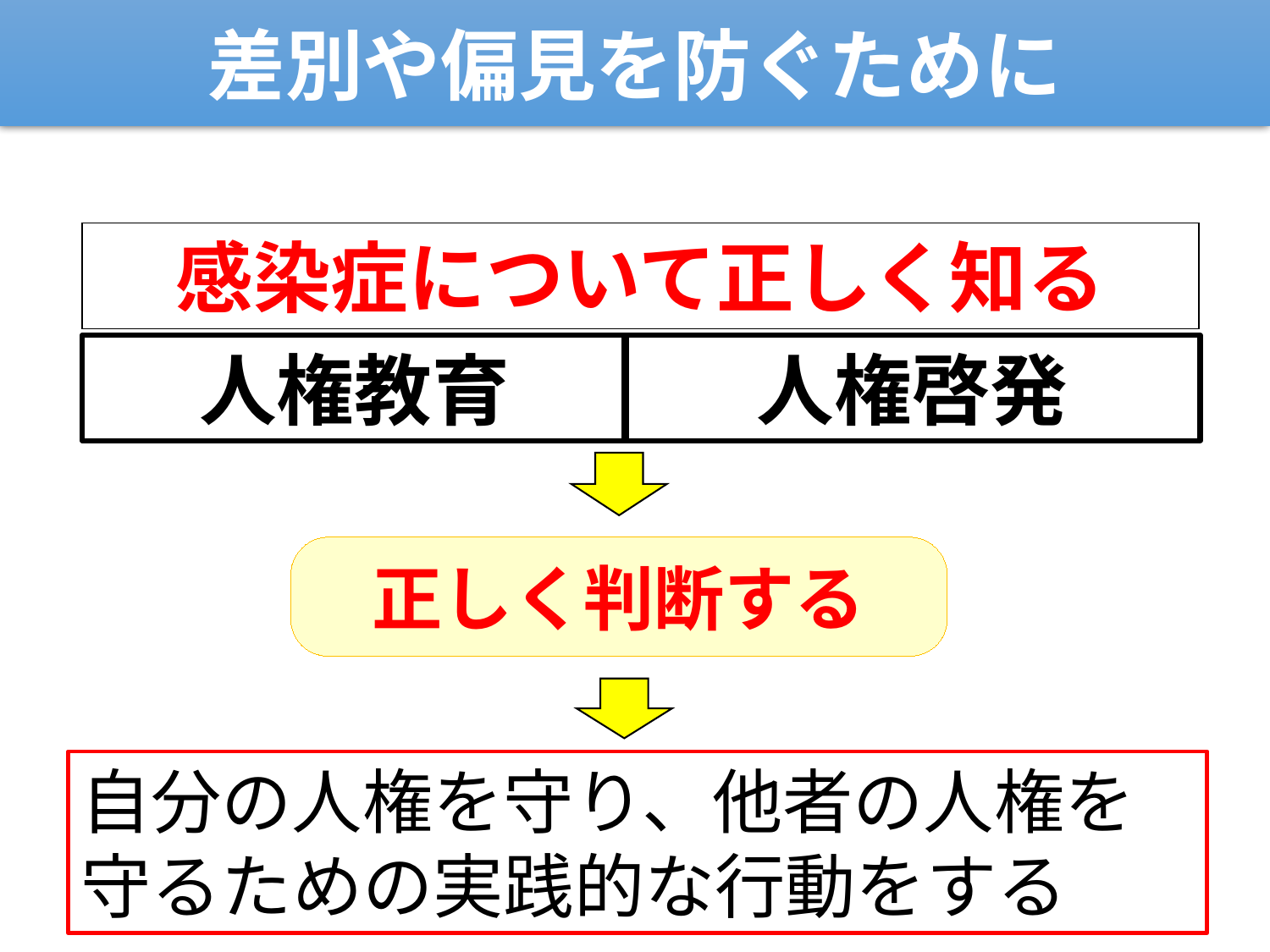

差別や偏見を防ぐために
感染症について正しく知る
人権啓発
人権教育

正しく判断する

自分の人権を守り、他者の人権を守るための実践的な行動をする